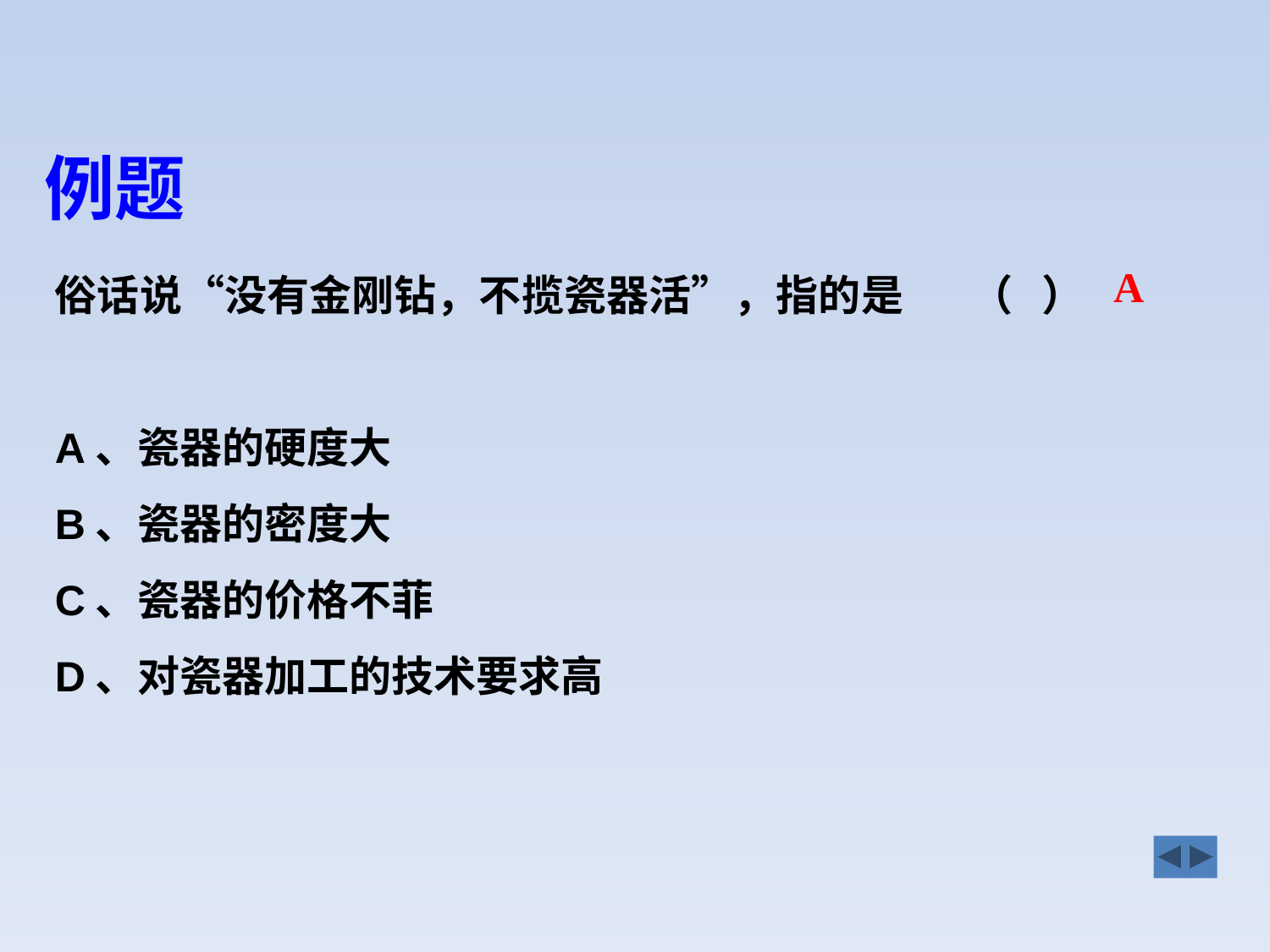

例题
俗话说“没有金刚钻，不揽瓷器活”，指的是       （   ）
A、瓷器的硬度大
B、瓷器的密度大
C、瓷器的价格不菲
D、对瓷器加工的技术要求高
A